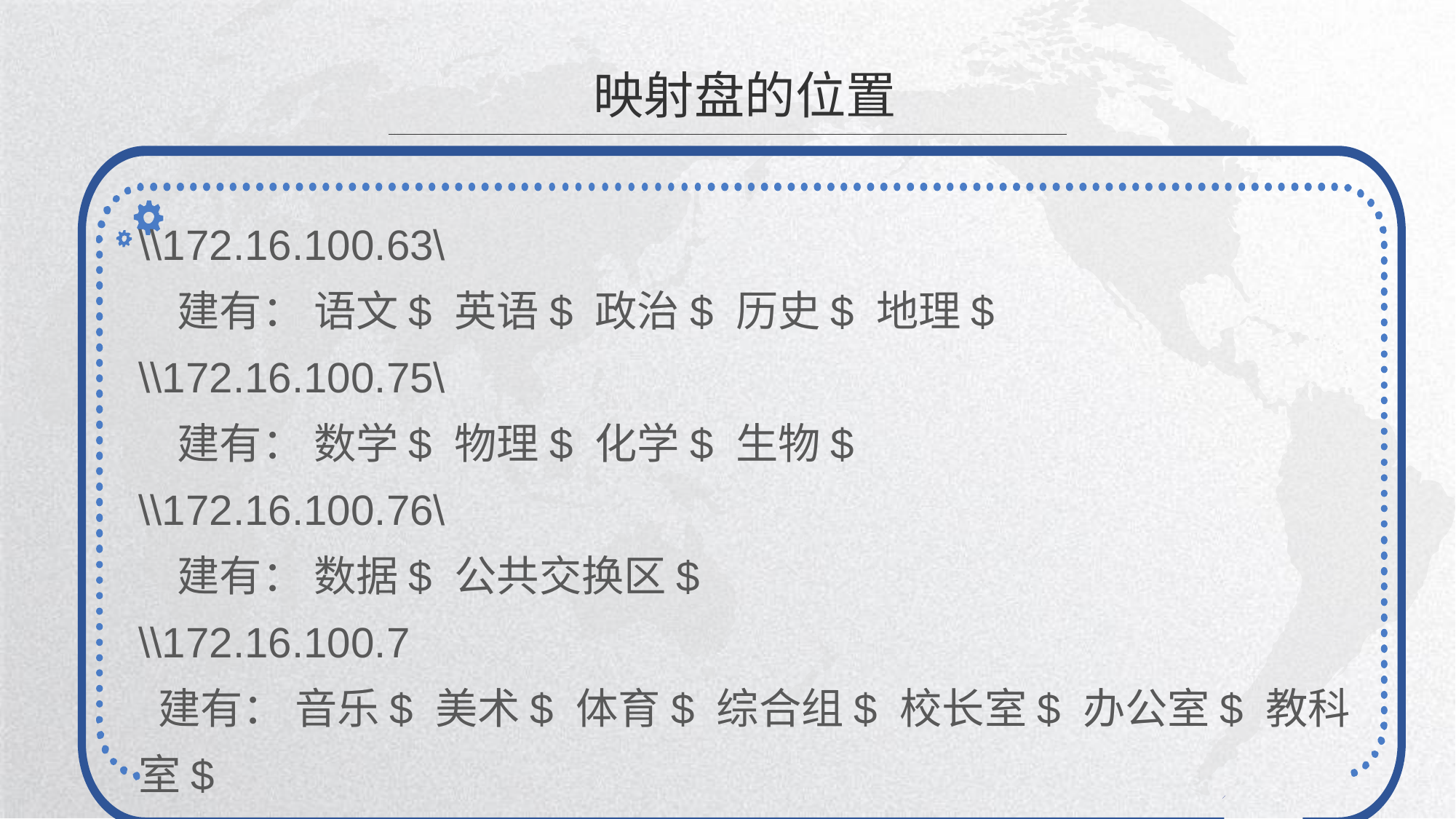

映射盘的位置

\\172.16.100.63\
   建有： 语文$ 英语$ 政治$ 历史$ 地理$
\\172.16.100.75\
   建有： 数学$ 物理$ 化学$ 生物$
\\172.16.100.76\
   建有： 数据$ 公共交换区$
\\172.16.100.7
 建有： 音乐$ 美术$ 体育$ 综合组$ 校长室$ 办公室$ 教科室$
   总务处$ 教务处$ 德育处$ 财务科$ 保卫科$ 生管科$ 工会$